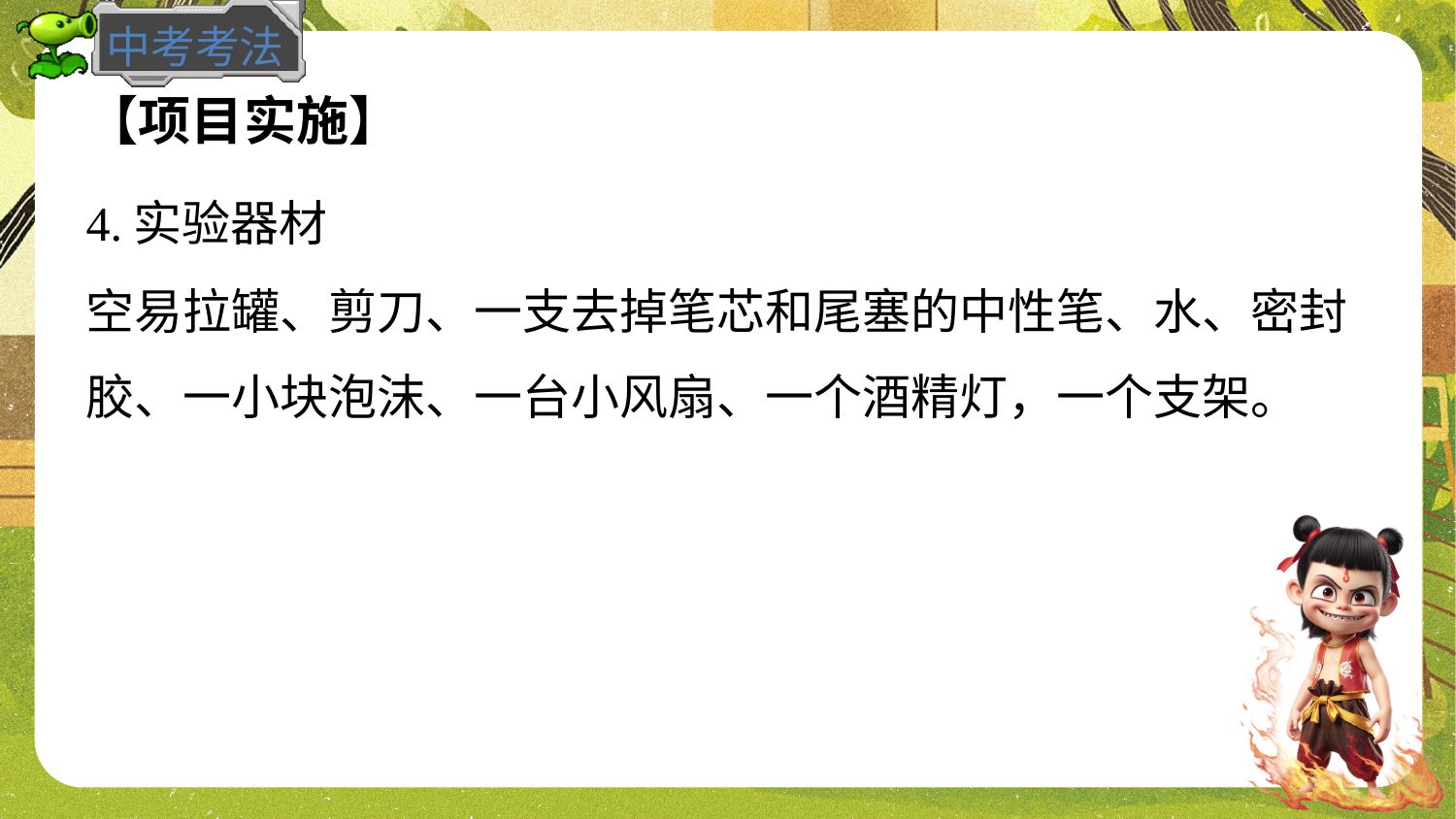

【项目实施】
4.实验器材
空易拉罐、剪刀、一支去掉笔芯和尾塞的中性笔、水、密封
胶、一小块泡沫、一台小风扇、一个酒精灯，一个支架。